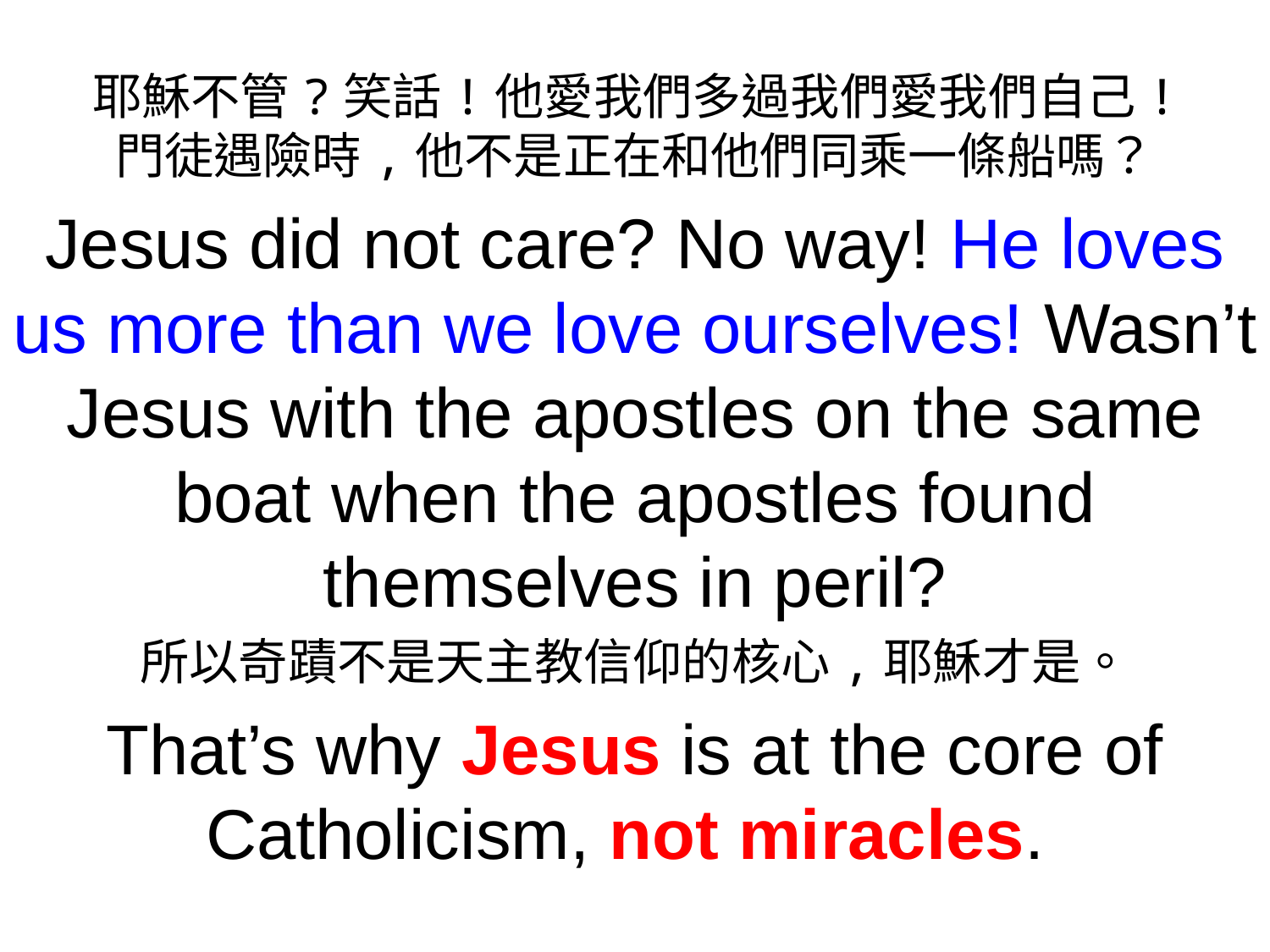

耶穌不管?笑話!他愛我們多過我們愛我們自己!
門徒遇險時,他不是正在和他們同乘一條船嗎？
Jesus did not care? No way! He loves us more than we love ourselves! Wasn’t Jesus with the apostles on the same boat when the apostles found themselves in peril?
所以奇蹟不是天主教信仰的核心,耶穌才是。
That’s why Jesus is at the core of Catholicism, not miracles.